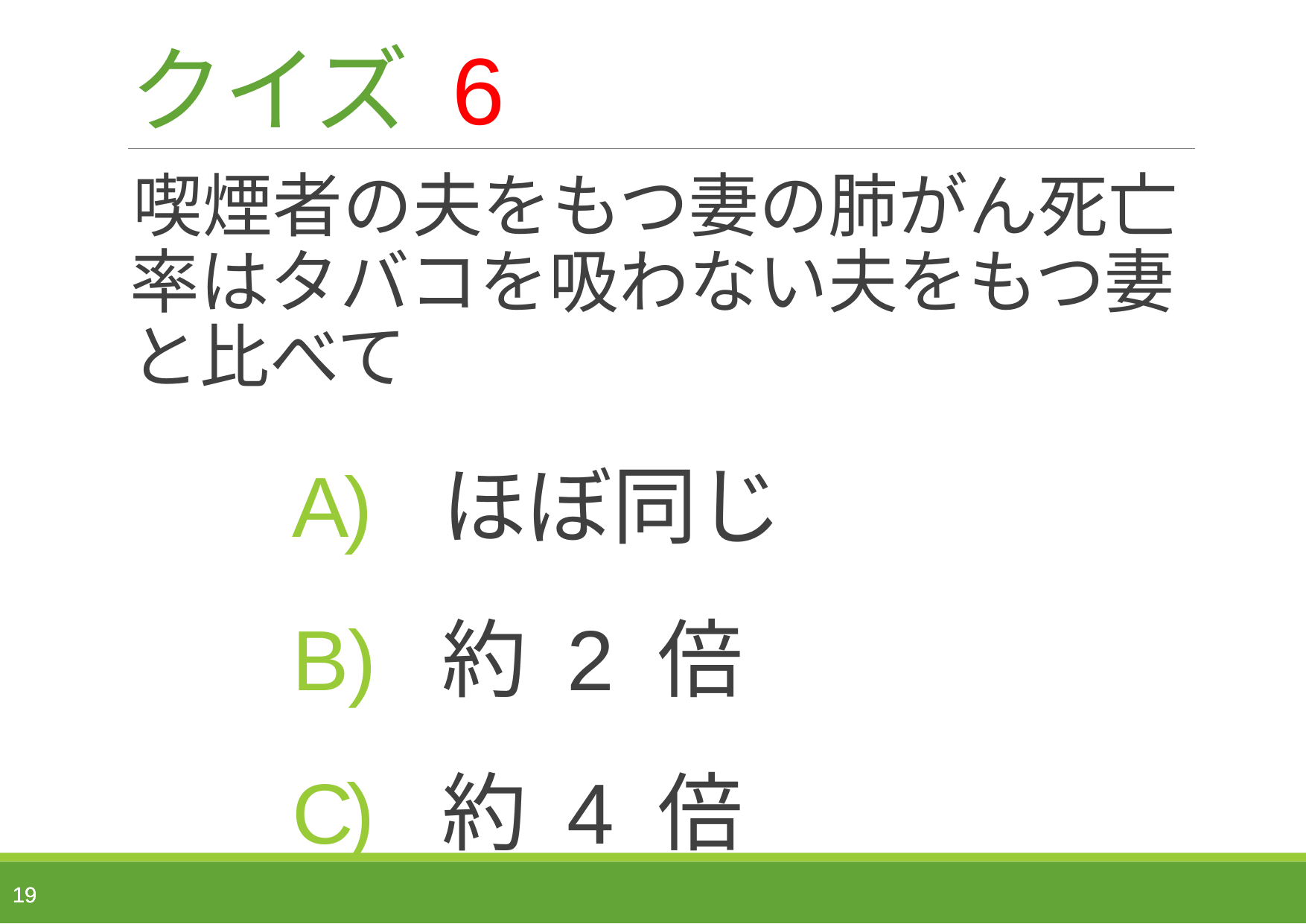

# クイズ 6
喫煙者の夫をもつ妻の肺がん死亡率はタバコを吸わない夫をもつ妻と比べて
ほぼ同じ
約 2 倍
約 4 倍